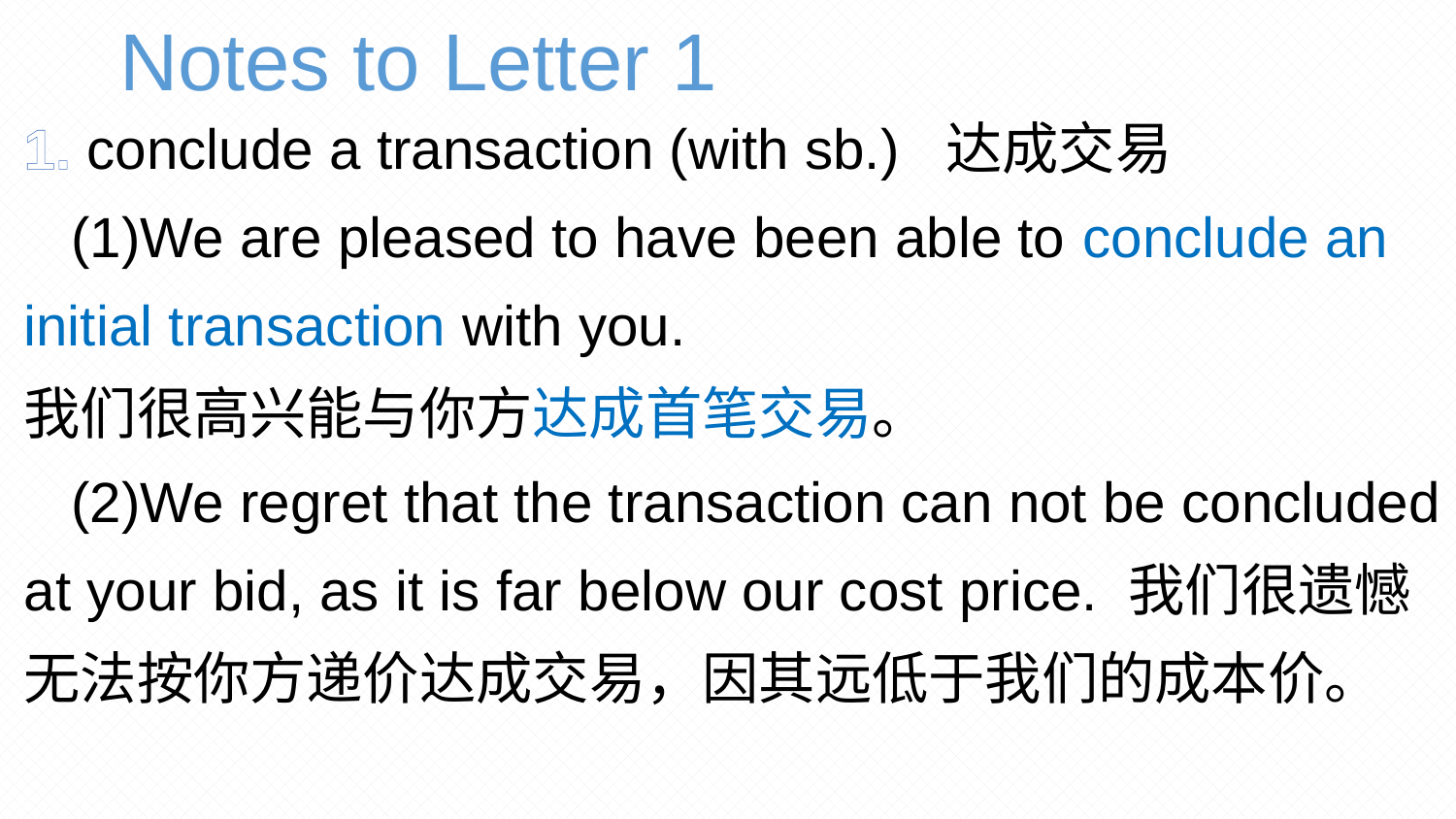

Notes to Letter 1
1. conclude a transaction (with sb.)  达成交易
   (1)We are pleased to have been able to conclude an initial transaction with you.
我们很高兴能与你方达成首笔交易。
   (2)We regret that the transaction can not be concluded at your bid, as it is far below our cost price. 我们很遗憾无法按你方递价达成交易，因其远低于我们的成本价。